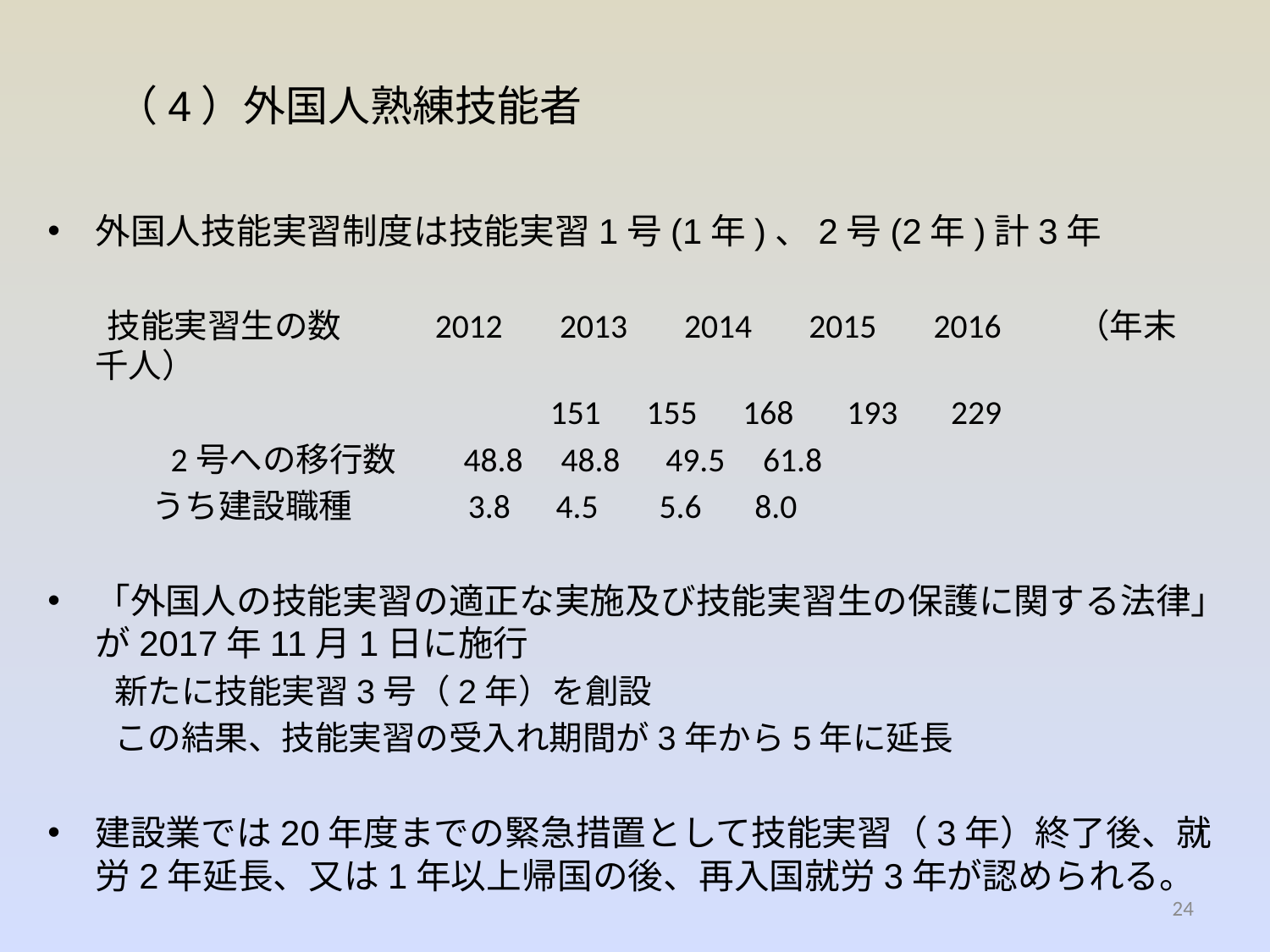

# （4）外国人熟練技能者
外国人技能実習制度は技能実習1号(1年)、2号(2年)計3年

       技能実習生の数　       2012 　2013　 2014　 2015 　2016　　（年末　千人）
          　　　　　　　　 　　     　151      155      168       193       229
　  　　2号への移行数        48.8     48.8      49.5     61.8
             うち建設職種　          3.8      4.5        5.6       8.0

「外国人の技能実習の適正な実施及び技能実習生の保護に関する法律」が2017年11月1日に施行
　　新たに技能実習3号（2年）を創設
　　この結果、技能実習の受入れ期間が3年から5年に延長

建設業では20年度までの緊急措置として技能実習（3年）終了後、就労2年延長、又は1年以上帰国の後、再入国就労3年が認められる。

24